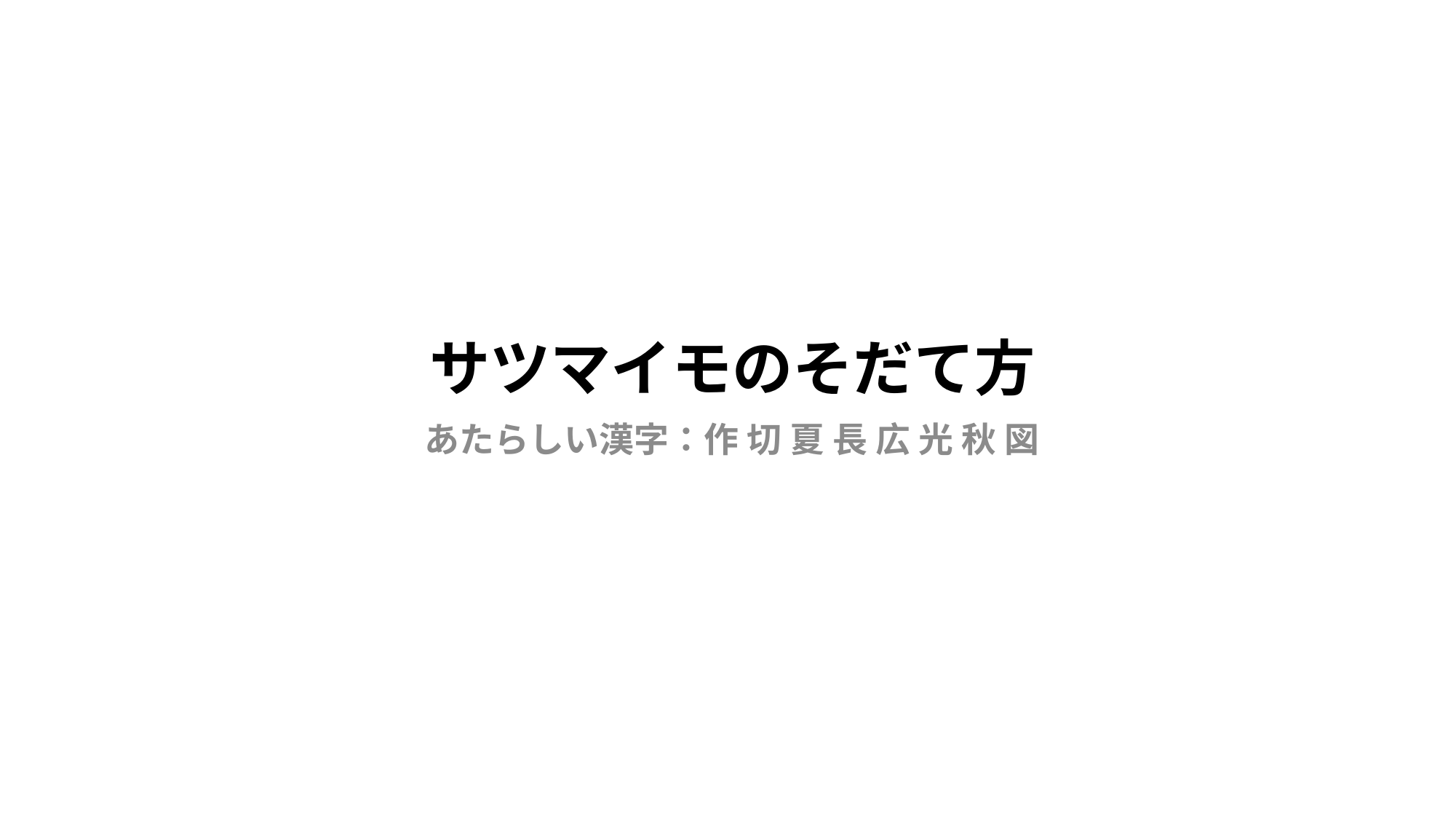

# サツマイモのそだて方
あたらしい漢字：作 切 夏 長 広 光 秋 図